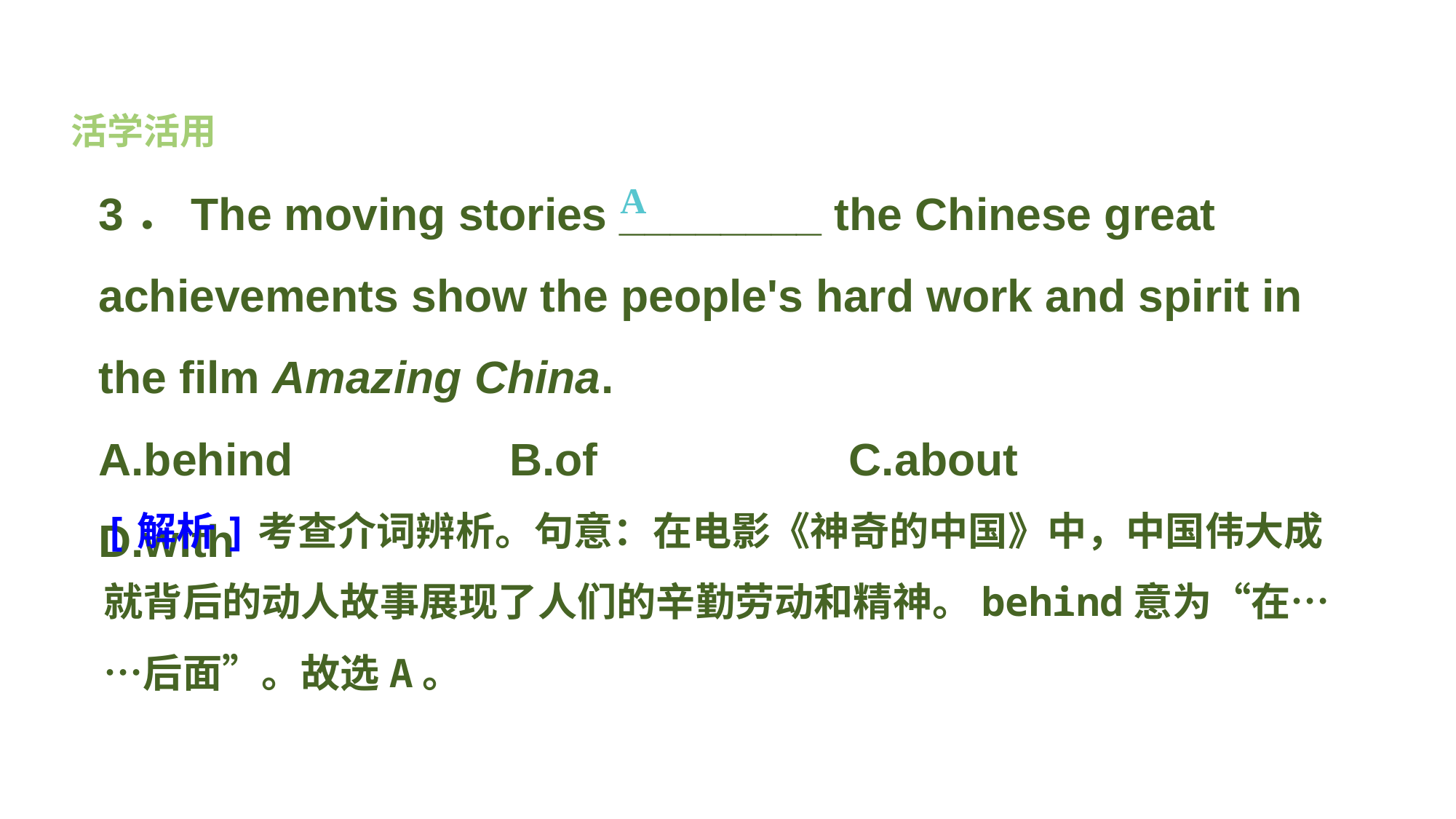

活学活用
3．The moving stories ________ the Chinese great achievements show the people's hard work and spirit in the film Amazing China.
A.behind　　          B.of                    C.about                 D.with
A
[解析]考查介词辨析。句意：在电影《神奇的中国》中，中国伟大成就背后的动人故事展现了人们的辛勤劳动和精神。behind意为“在……后面”。故选A。